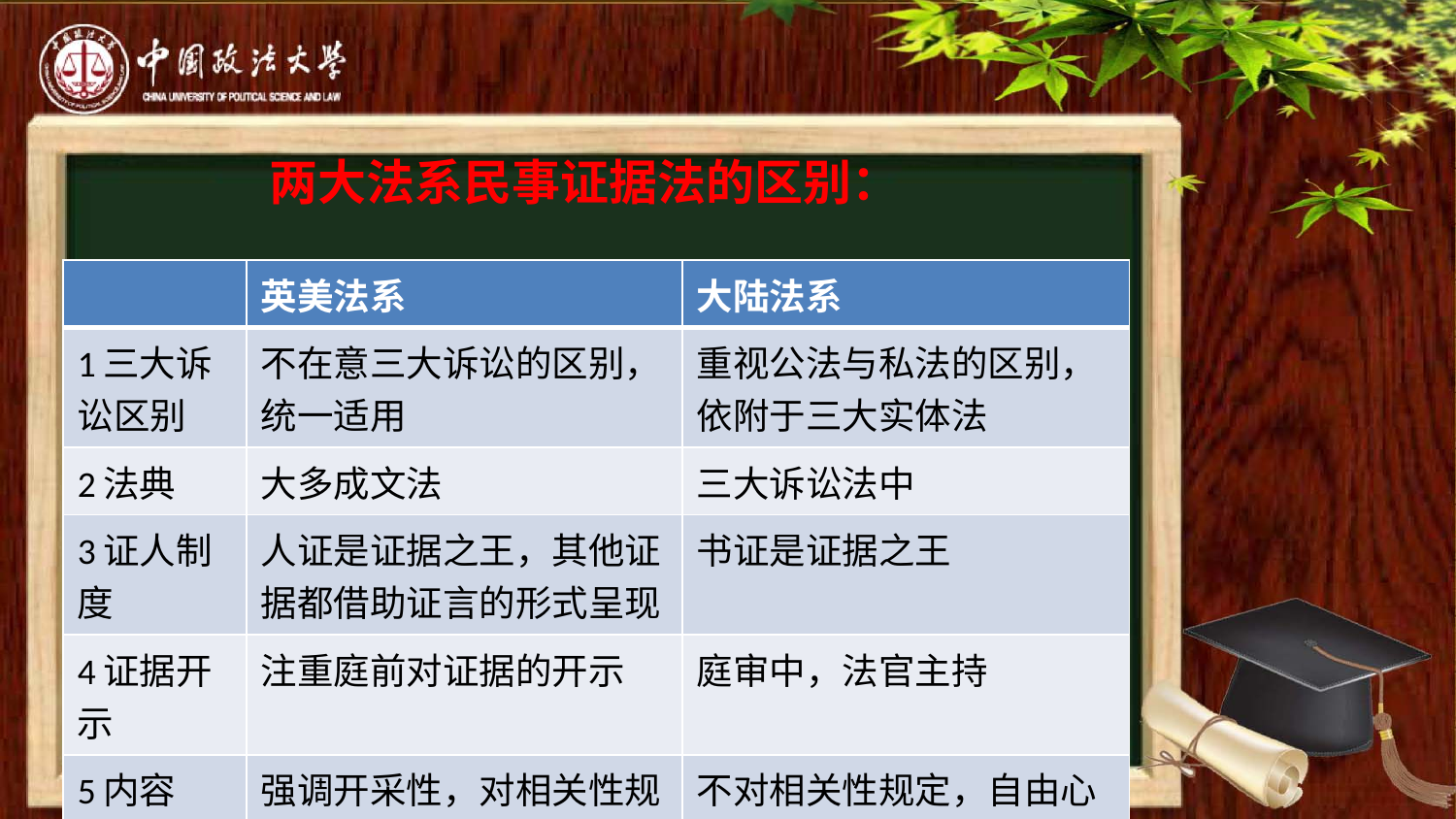

# 两大法系民事证据法的区别：
|  | 英美法系 | 大陆法系 |
| --- | --- | --- |
| 1三大诉讼区别 | 不在意三大诉讼的区别，统一适用 | 重视公法与私法的区别，依附于三大实体法 |
| 2法典 | 大多成文法 | 三大诉讼法中 |
| 3证人制度 | 人证是证据之王，其他证据都借助证言的形式呈现 | 书证是证据之王 |
| 4证据开示 | 注重庭前对证据的开示 | 庭审中，法官主持 |
| 5内容 | 强调开采性，对相关性规定，复杂的排除规则 | 不对相关性规定，自由心证 |